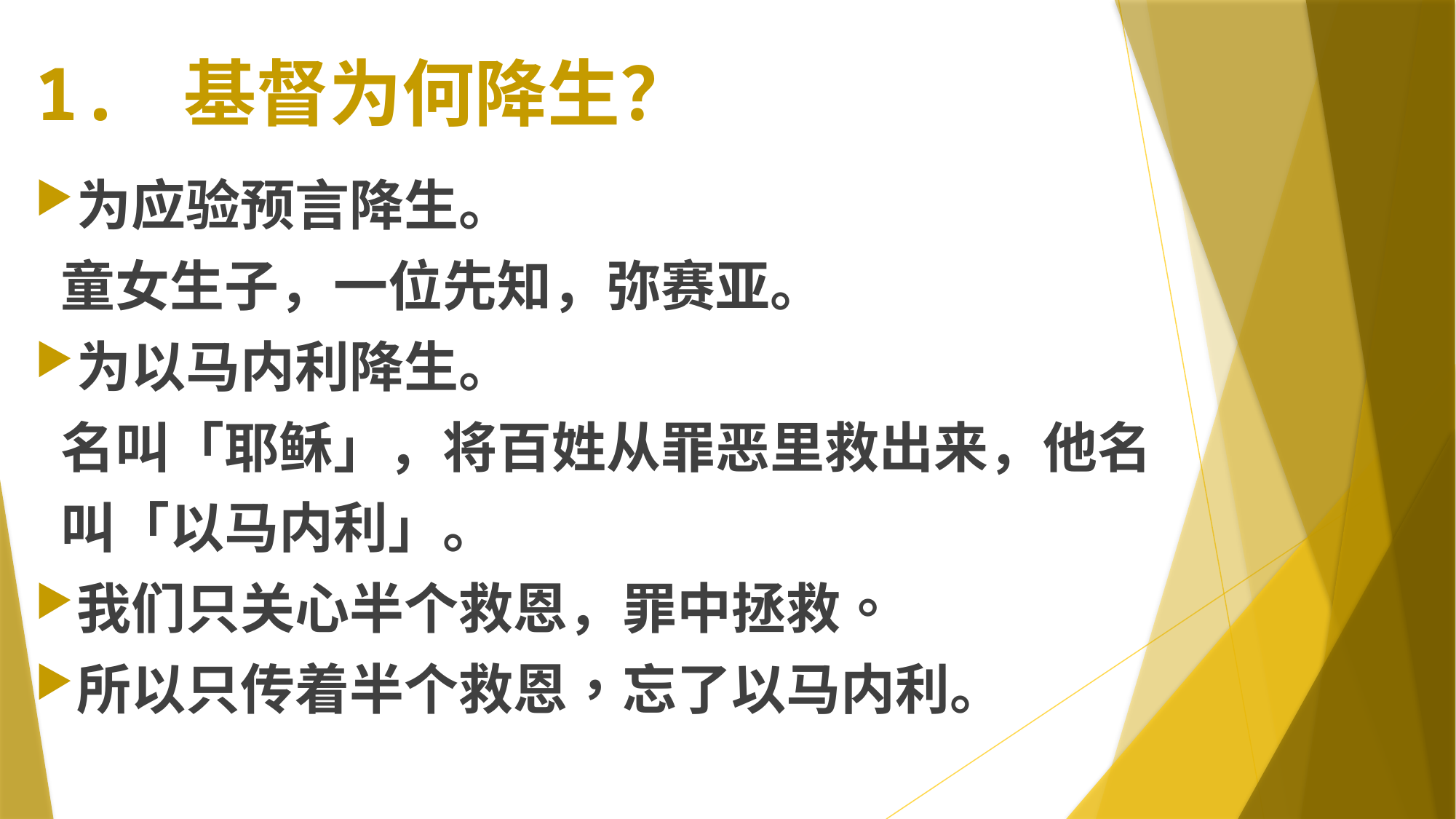

# 1. 基督为何降生？
为应验预言降生。
 童女生子，一位先知，弥赛亚。
为以马内利降生。
 名叫「耶稣」，将百姓从罪恶里救出来，他名
 叫「以马内利」。
我们只关心半个救恩，罪中拯救。
所以只传着半个救恩，忘了以马内利。